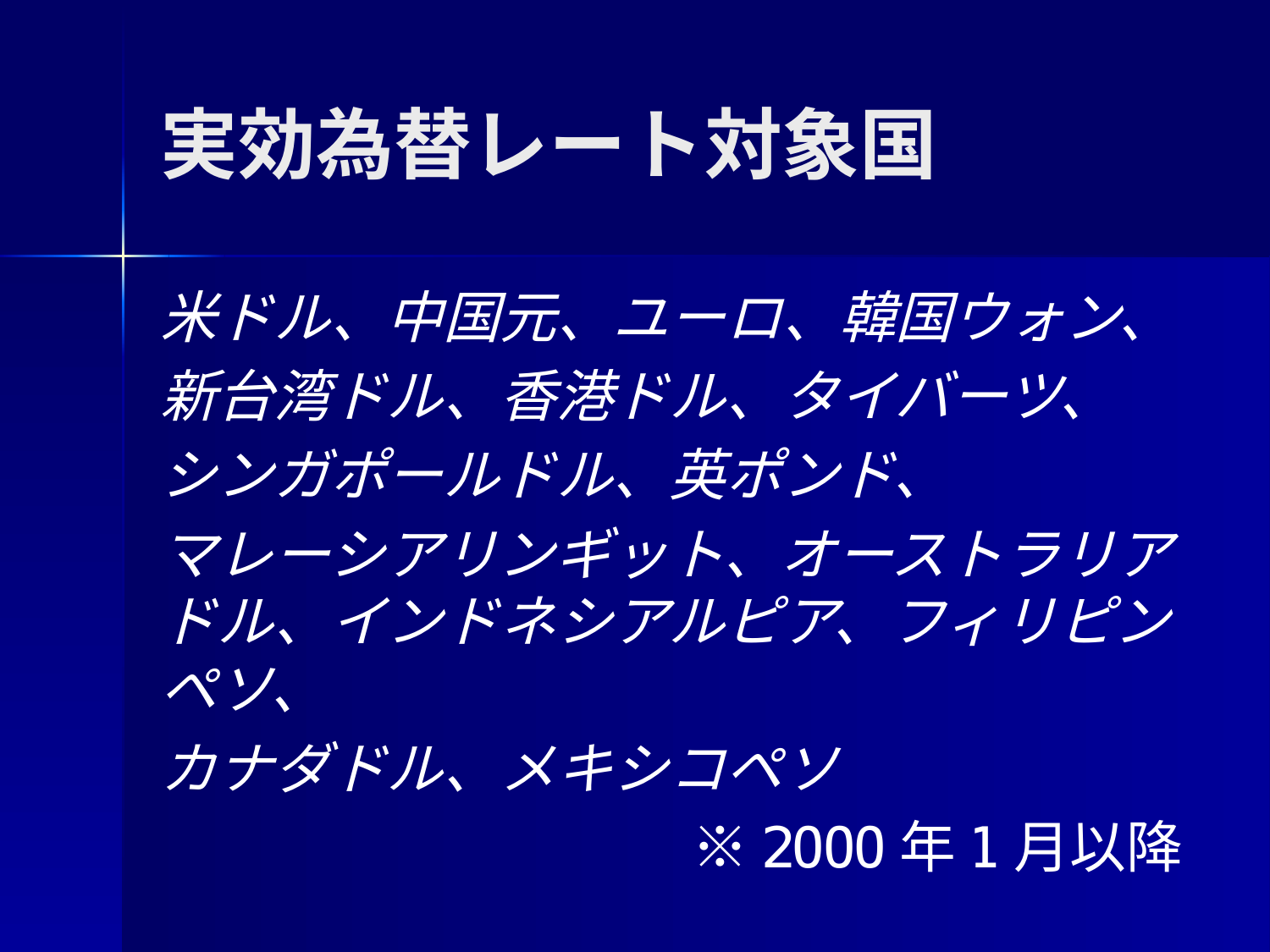

# 実効為替レート対象国
米ドル、中国元、ユーロ、韓国ウォン、
新台湾ドル、香港ドル、タイバーツ、
シンガポールドル、英ポンド、
マレーシアリンギット、オーストラリアドル、インドネシアルピア、フィリピンペソ、
カナダドル、メキシコペソ
　※2000年1月以降